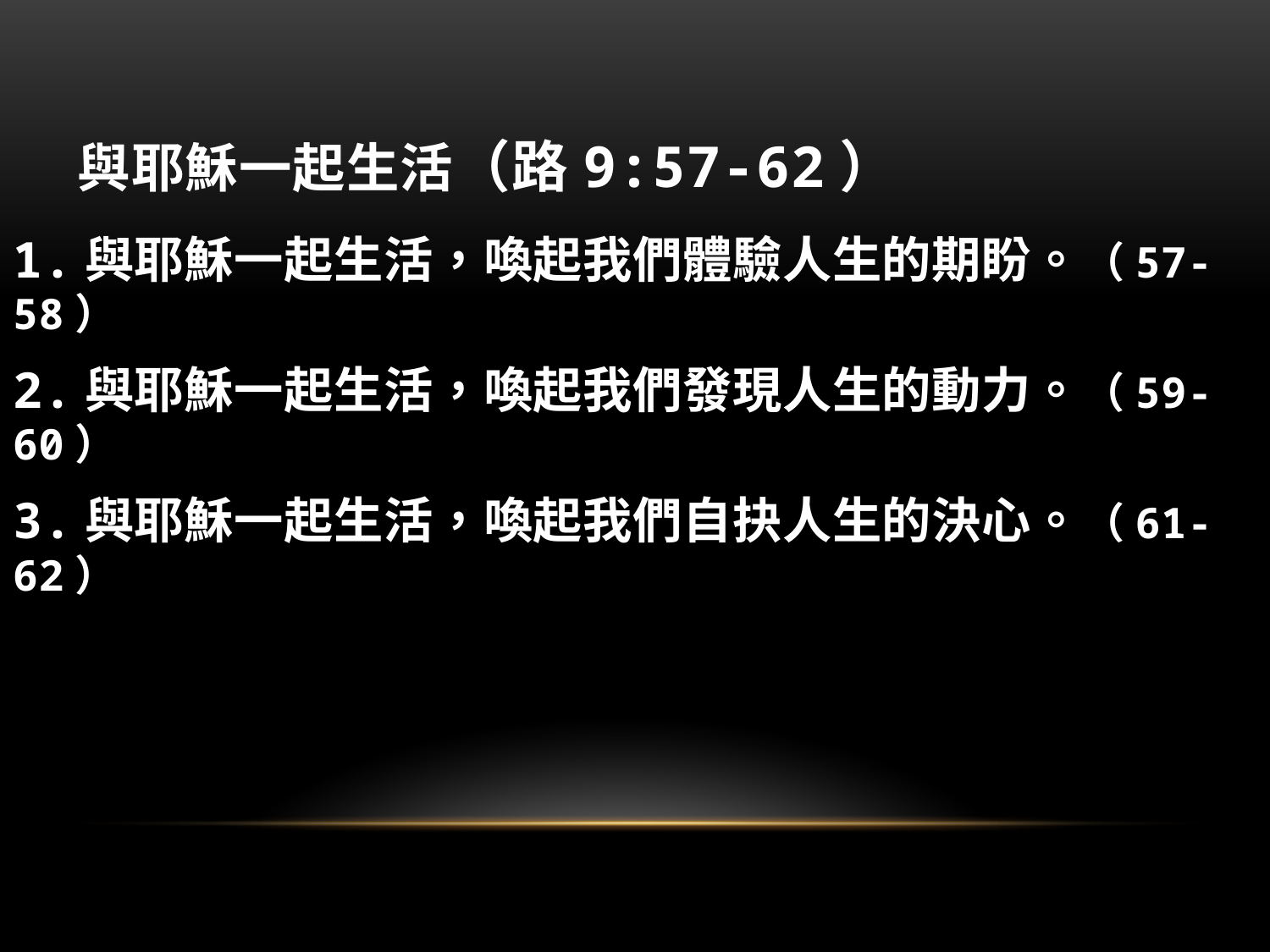

# 與耶穌一起生活（路9:57-62）
1.與耶穌一起生活，喚起我們體驗人生的期盼。（57-58）
2.與耶穌一起生活，喚起我們發現人生的動力。（59-60）
3.與耶穌一起生活，喚起我們自抉人生的決心。（61-62）